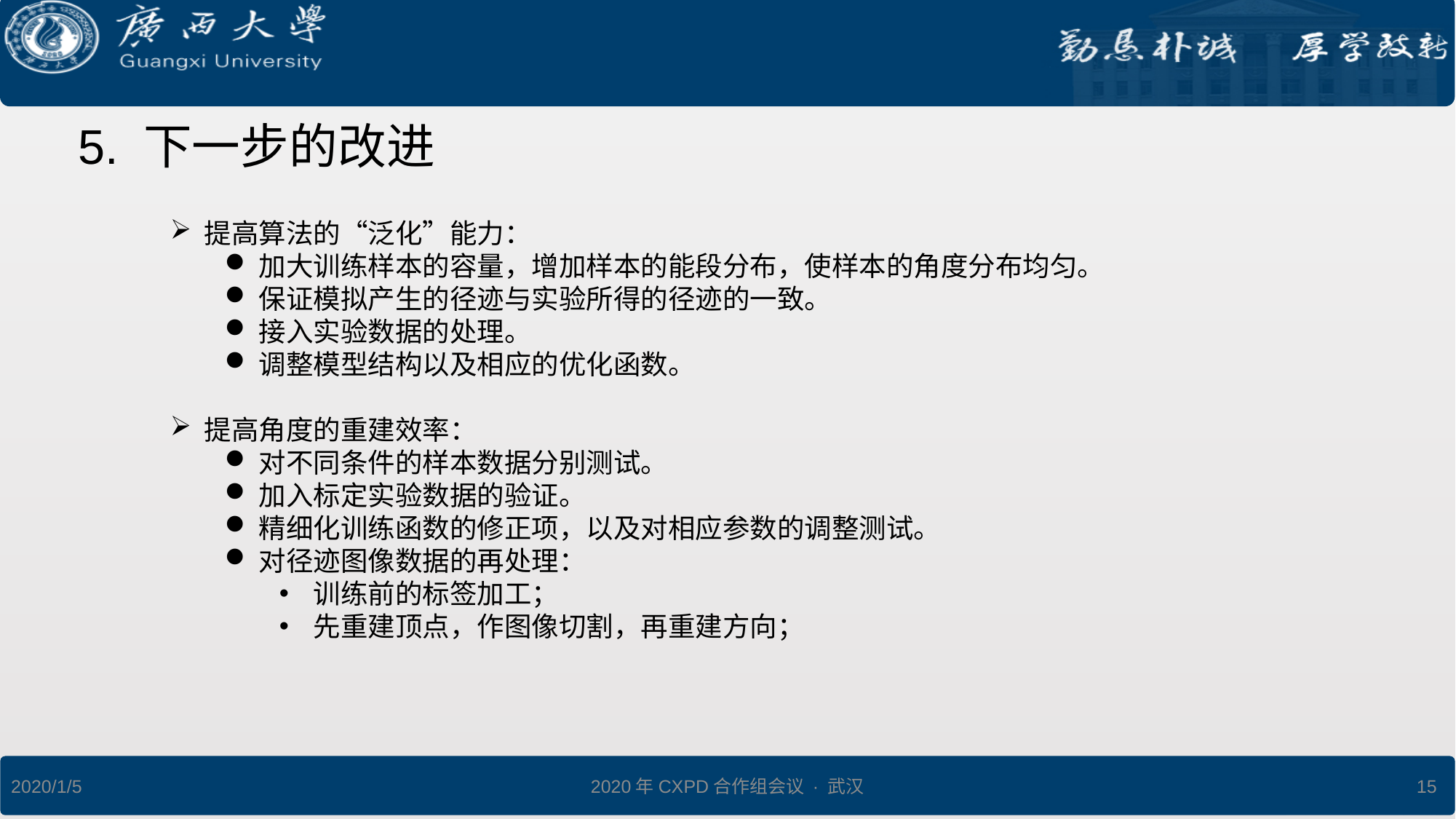

# 5. 下一步的改进
提高算法的“泛化”能力：
加大训练样本的容量，增加样本的能段分布，使样本的角度分布均匀。
保证模拟产生的径迹与实验所得的径迹的一致。
接入实验数据的处理。
调整模型结构以及相应的优化函数。

提高角度的重建效率：
对不同条件的样本数据分别测试。
加入标定实验数据的验证。
精细化训练函数的修正项，以及对相应参数的调整测试。
对径迹图像数据的再处理：
训练前的标签加工；
先重建顶点，作图像切割，再重建方向；

2020/1/5
15
2020年CXPD合作组会议 · 武汉